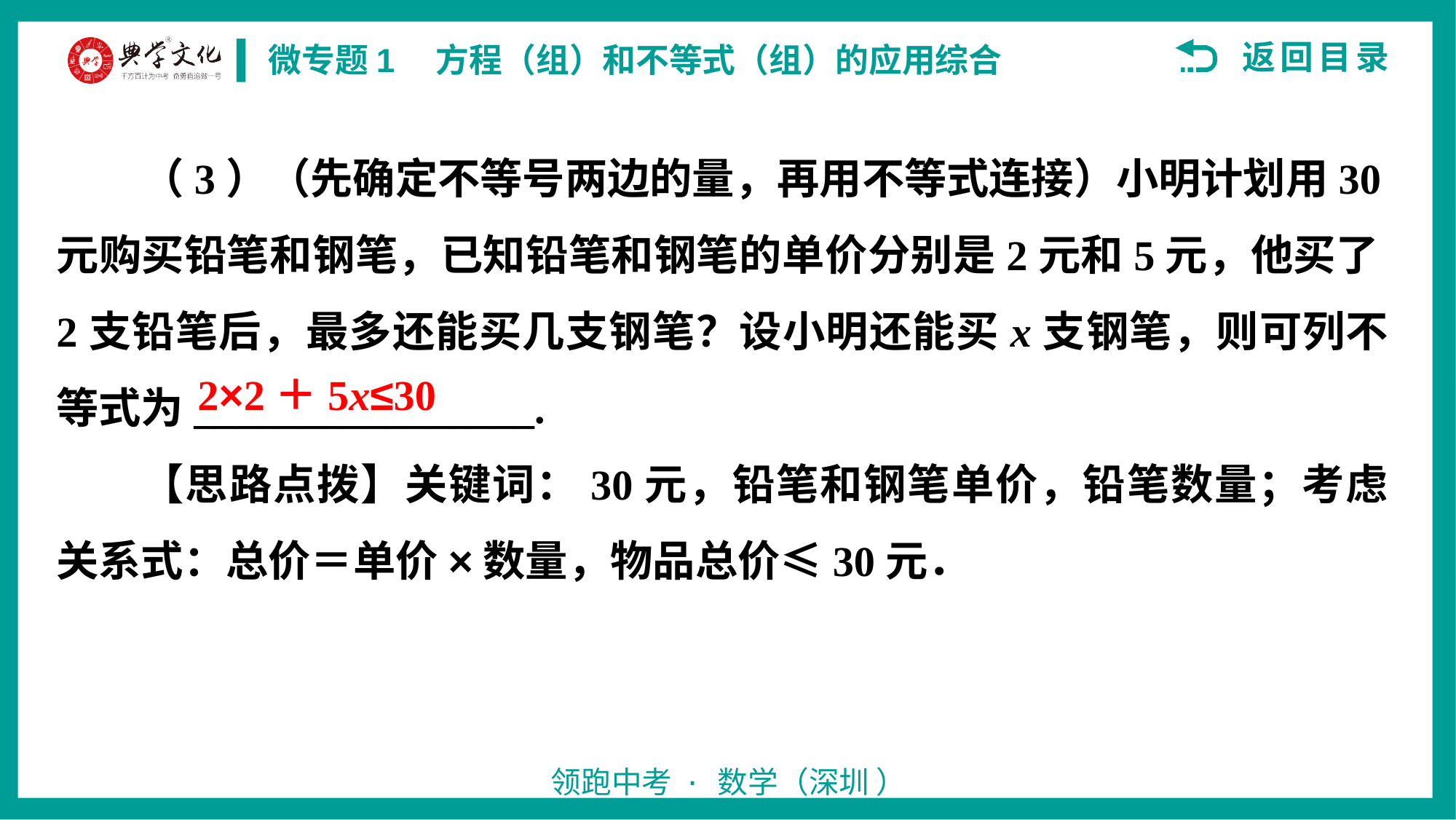

（3）（先确定不等号两边的量，再用不等式连接）小明计划用30元购买铅笔和钢笔，已知铅笔和钢笔的单价分别是2元和5元，他买了2支铅笔后，最多还能买几支钢笔？设小明还能买x支钢笔，则可列不等式为________________.
【思路点拨】关键词：30元，铅笔和钢笔单价，铅笔数量；考虑关系式：总价＝单价×数量，物品总价≤30元．
2×2＋5x≤30